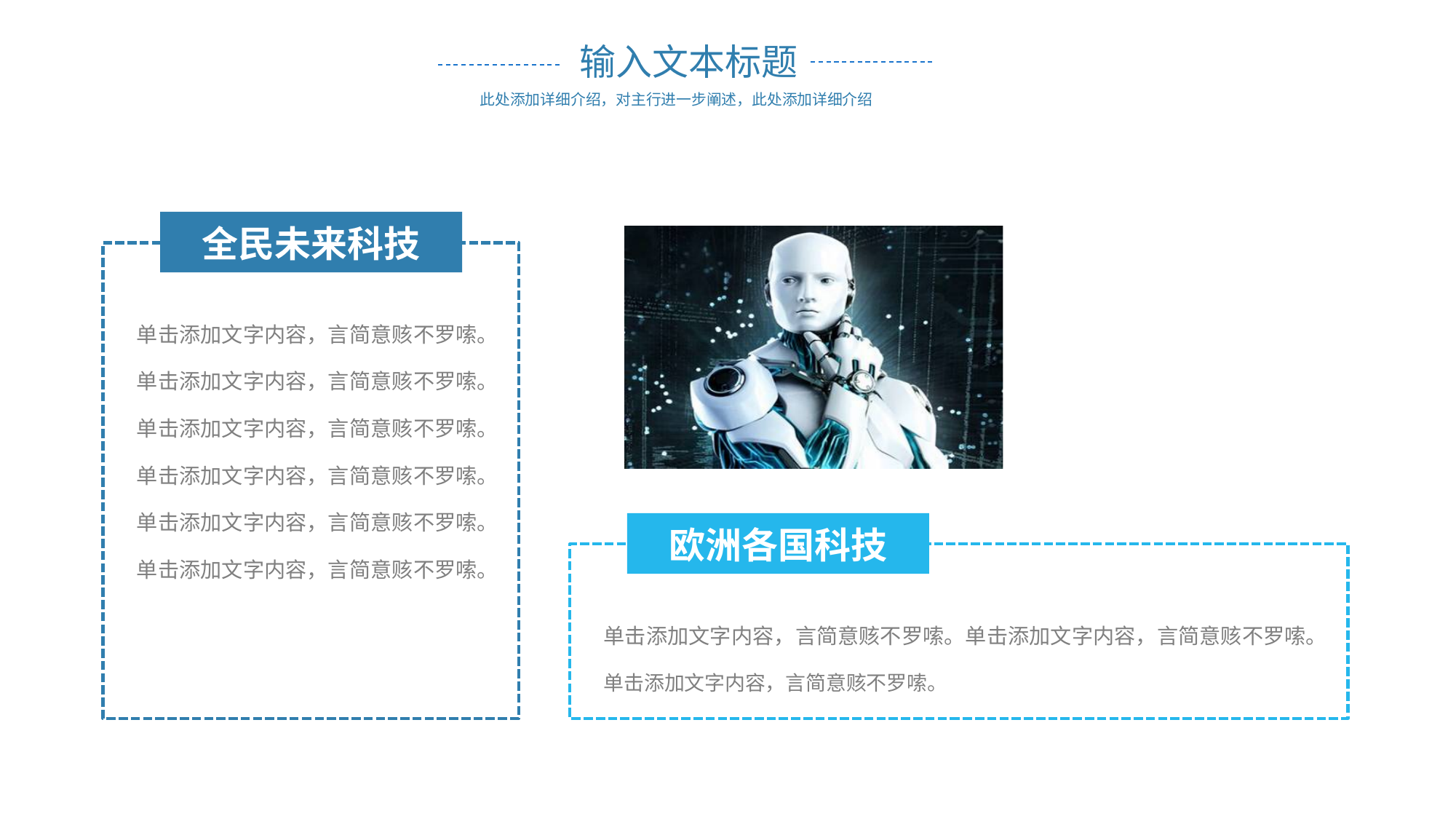

输入文本标题
此处添加详细介绍，对主行进一步阐述，此处添加详细介绍

全民未来科技

单击添加文字内容，言简意赅不罗嗦。单击添加文字内容，言简意赅不罗嗦。单击添加文字内容，言简意赅不罗嗦。单击添加文字内容，言简意赅不罗嗦。单击添加文字内容，言简意赅不罗嗦。单击添加文字内容，言简意赅不罗嗦。

欧洲各国科技

单击添加文字内容，言简意赅不罗嗦。单击添加文字内容，言简意赅不罗嗦。单击添加文字内容，言简意赅不罗嗦。